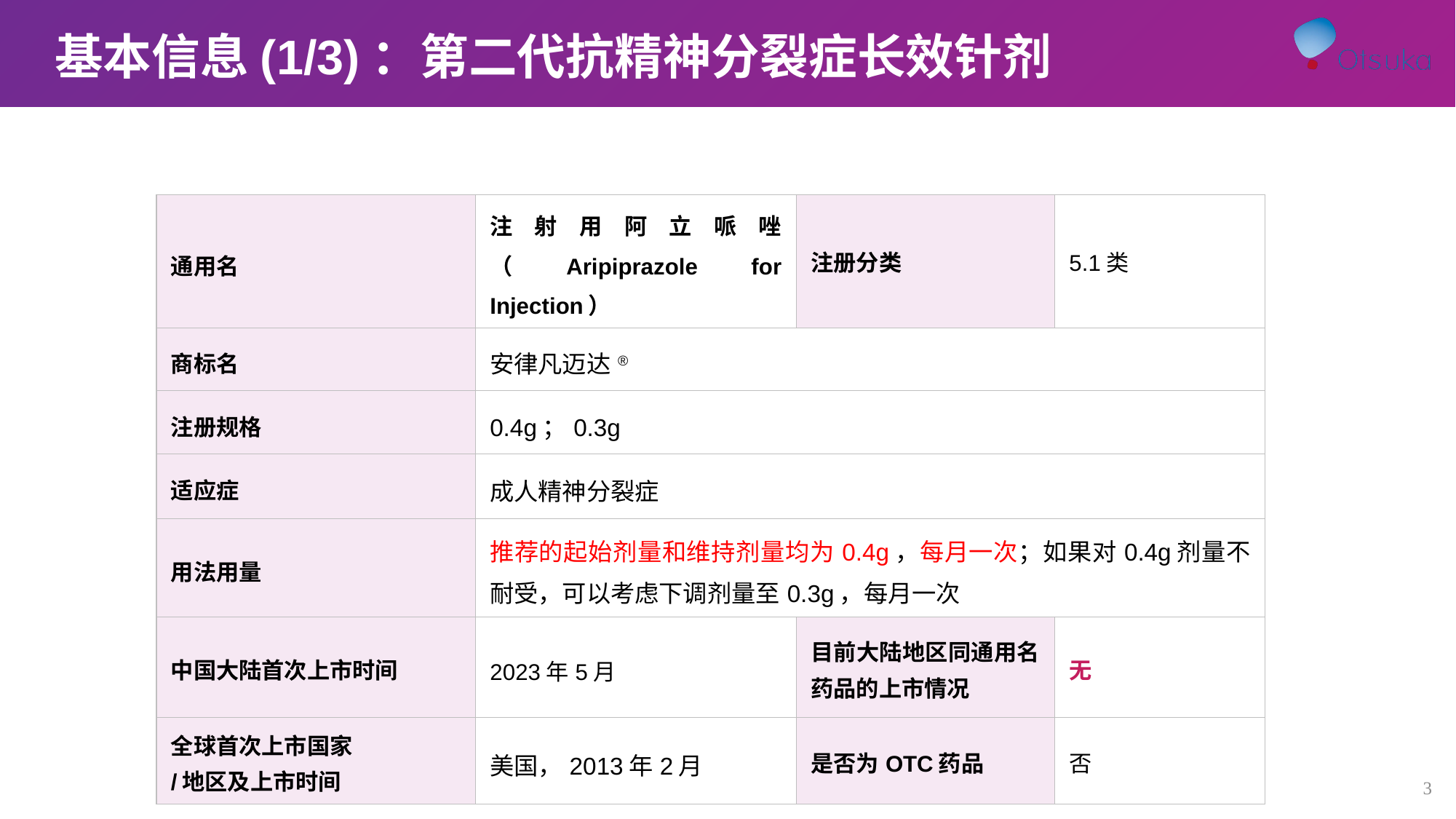

基本信息(1/3)：第二代抗精神分裂症长效针剂

| 通用名 | 注射用阿立哌唑（Aripiprazole for Injection） | 注册分类 | 5.1类 |
| --- | --- | --- | --- |
| 商标名 | 安律凡迈达® |  |  |
| 注册规格 | 0.4g；0.3g |  |  |
| 适应症 | 成人精神分裂症 |  |  |
| 用法用量 | 推荐的起始剂量和维持剂量均为0.4g，每月一次；如果对0.4g剂量不耐受，可以考虑下调剂量至0.3g，每月一次 |  |  |
| 中国大陆首次上市时间 | 2023年5月 | 目前大陆地区同通用名药品的上市情况 | 无 |
| 全球首次上市国家 /地区及上市时间 | 美国，2013年2月 | 是否为OTC药品 | 否 |
3